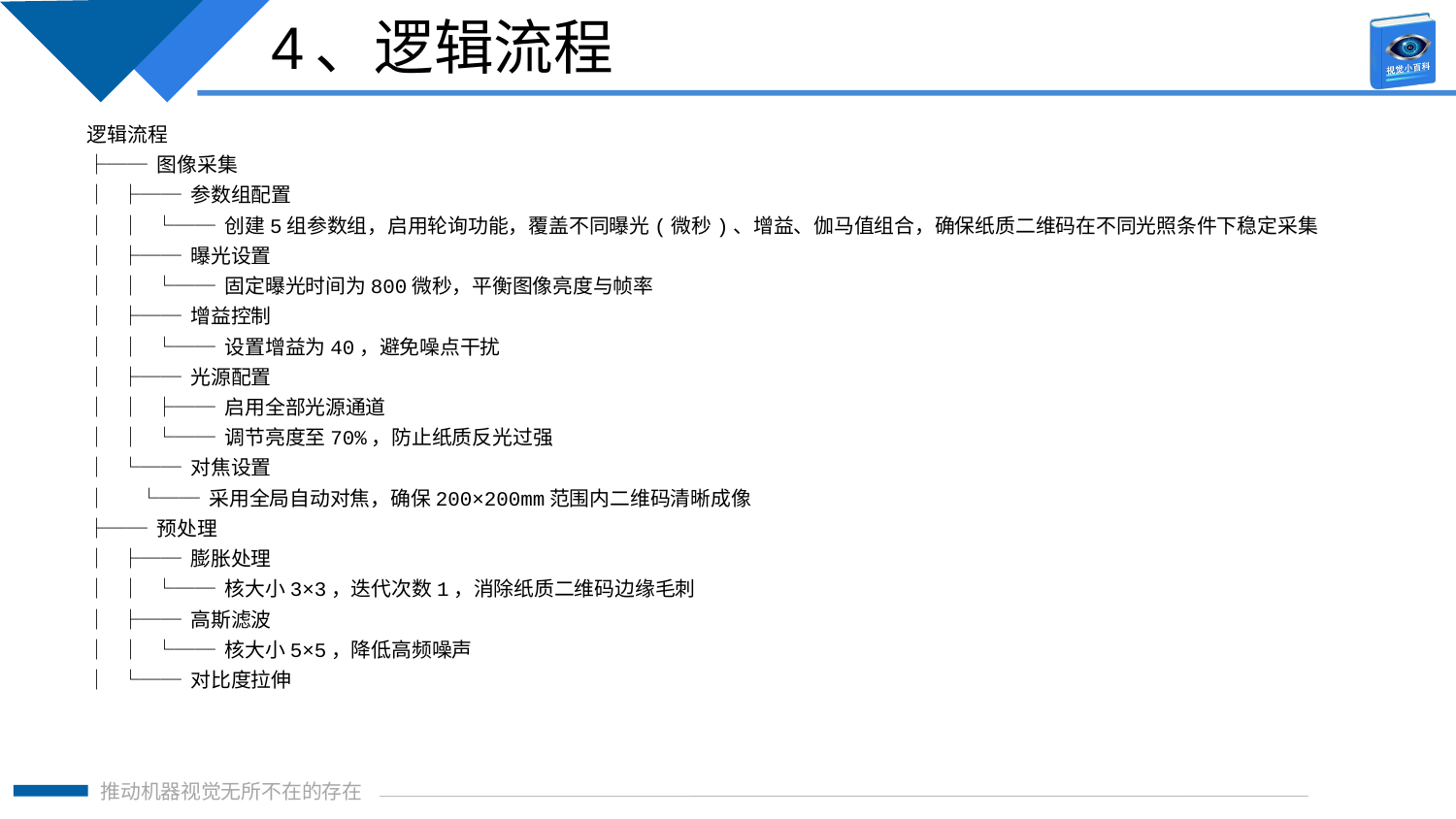

4、逻辑流程

逻辑流程
├── 图像采集
│   ├── 参数组配置
│   │   └── 创建5组参数组，启用轮询功能，覆盖不同曝光(微秒)、增益、伽马值组合，确保纸质二维码在不同光照条件下稳定采集
│   ├── 曝光设置
│   │   └── 固定曝光时间为800微秒，平衡图像亮度与帧率
│   ├── 增益控制
│   │   └── 设置增益为40，避免噪点干扰
│   ├── 光源配置
│   │   ├── 启用全部光源通道
│   │   └── 调节亮度至70%，防止纸质反光过强
│   └── 对焦设置
│       └── 采用全局自动对焦，确保200×200mm范围内二维码清晰成像
├── 预处理
│   ├── 膨胀处理
│   │   └── 核大小3×3，迭代次数1，消除纸质二维码边缘毛刺
│   ├── 高斯滤波
│   │   └── 核大小5×5，降低高频噪声
│   └── 对比度拉伸